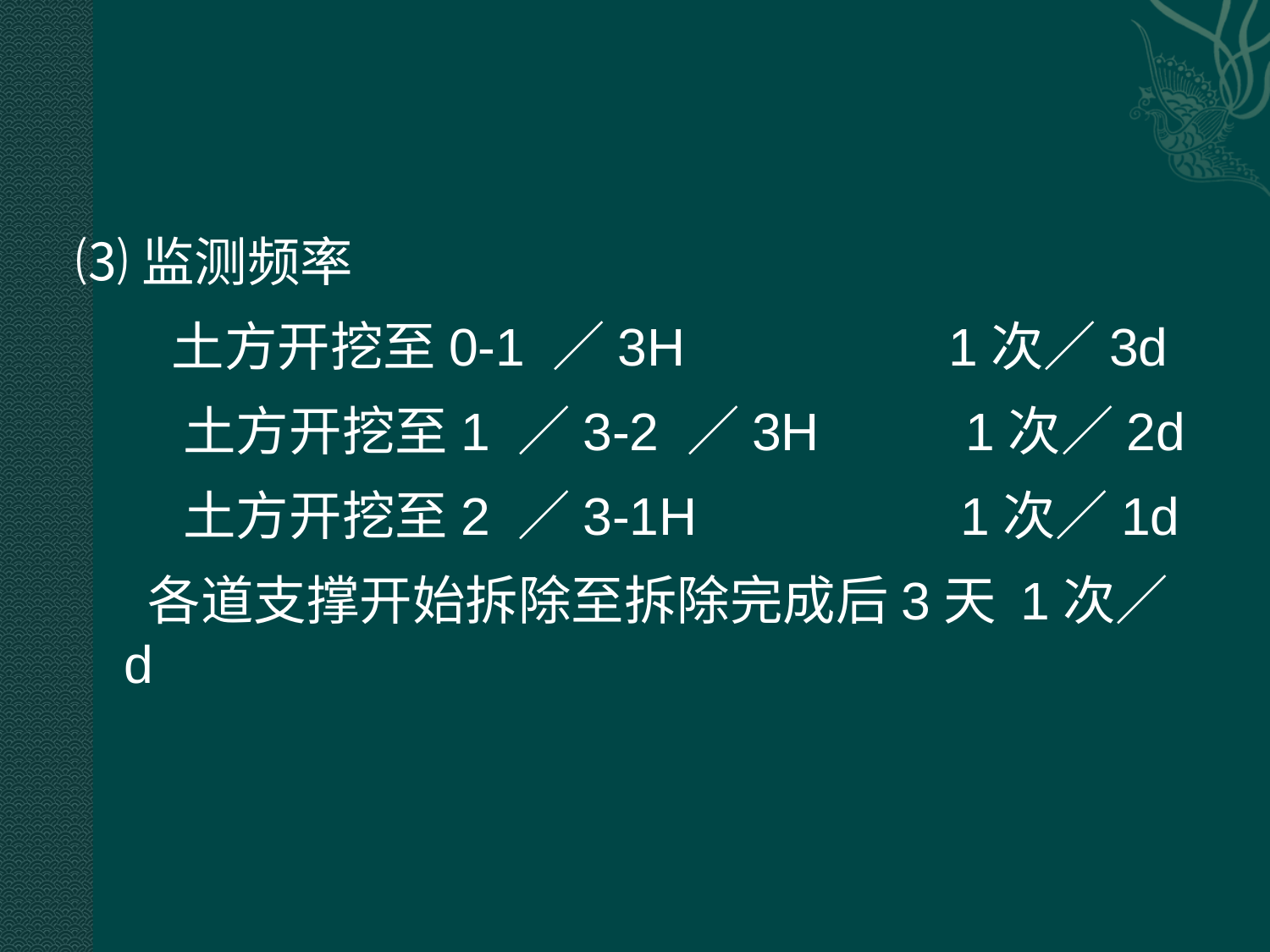

#
⑶监测频率
       土方开挖至0-1 ／3H                  1次／3d
        土方开挖至1 ／3-2 ／3H          1次／2d
        土方开挖至2 ／3-1H                  1次／1d
     各道支撑开始拆除至拆除完成后3天 1次／d